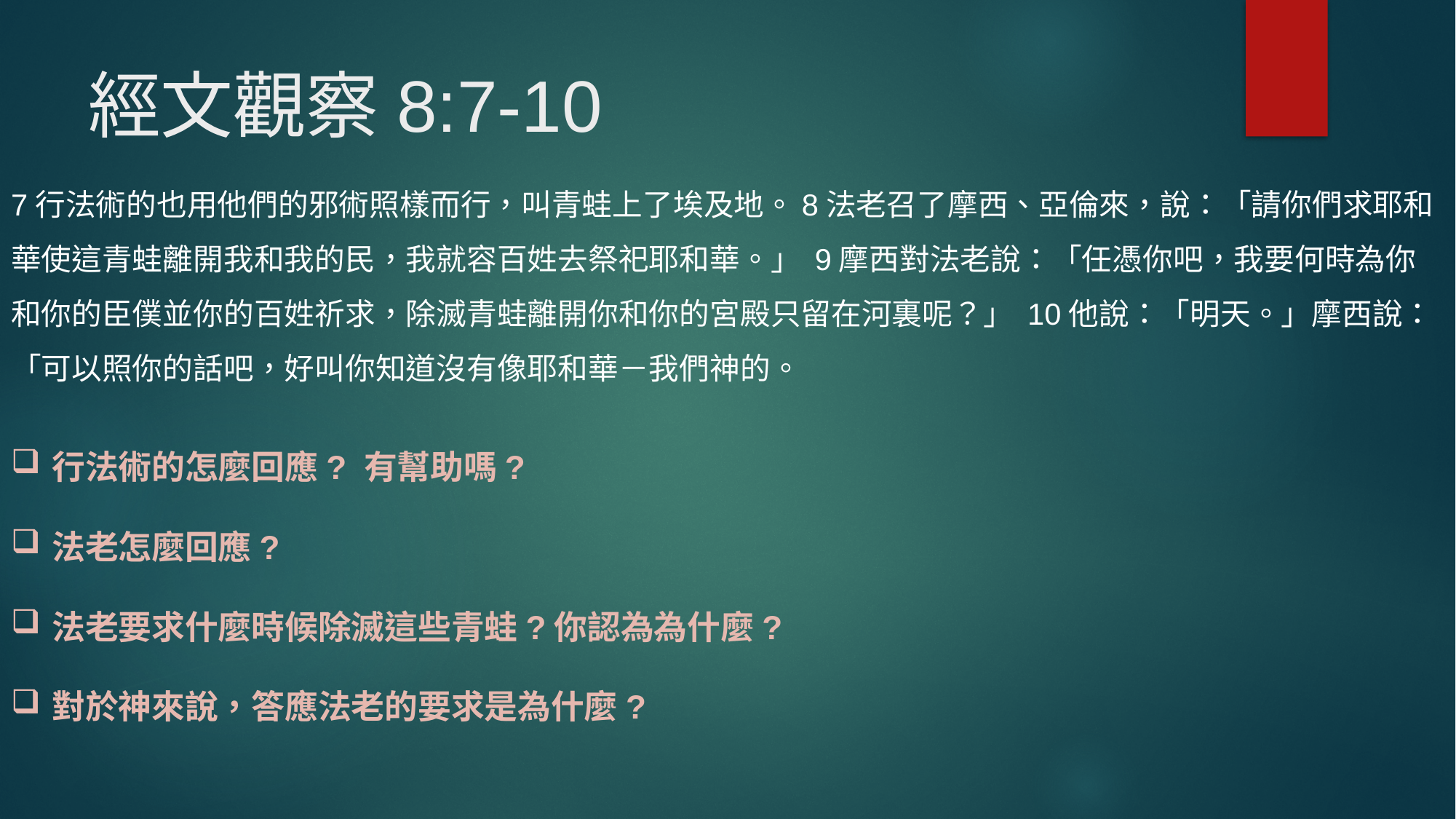

# 經文觀察8:7-10
7行法術的也用他們的邪術照樣而行，叫青蛙上了埃及地。8法老召了摩西、亞倫來，說：「請你們求耶和華使這青蛙離開我和我的民，我就容百姓去祭祀耶和華。」 9摩西對法老說：「任憑你吧，我要何時為你和你的臣僕並你的百姓祈求，除滅青蛙離開你和你的宮殿只留在河裏呢？」 10他說：「明天。」摩西說：「可以照你的話吧，好叫你知道沒有像耶和華－我們神的。

行法術的怎麼回應? 有幫助嗎?

法老怎麼回應?

法老要求什麼時候除滅這些青蛙?你認為為什麼?

對於神來說，答應法老的要求是為什麼?